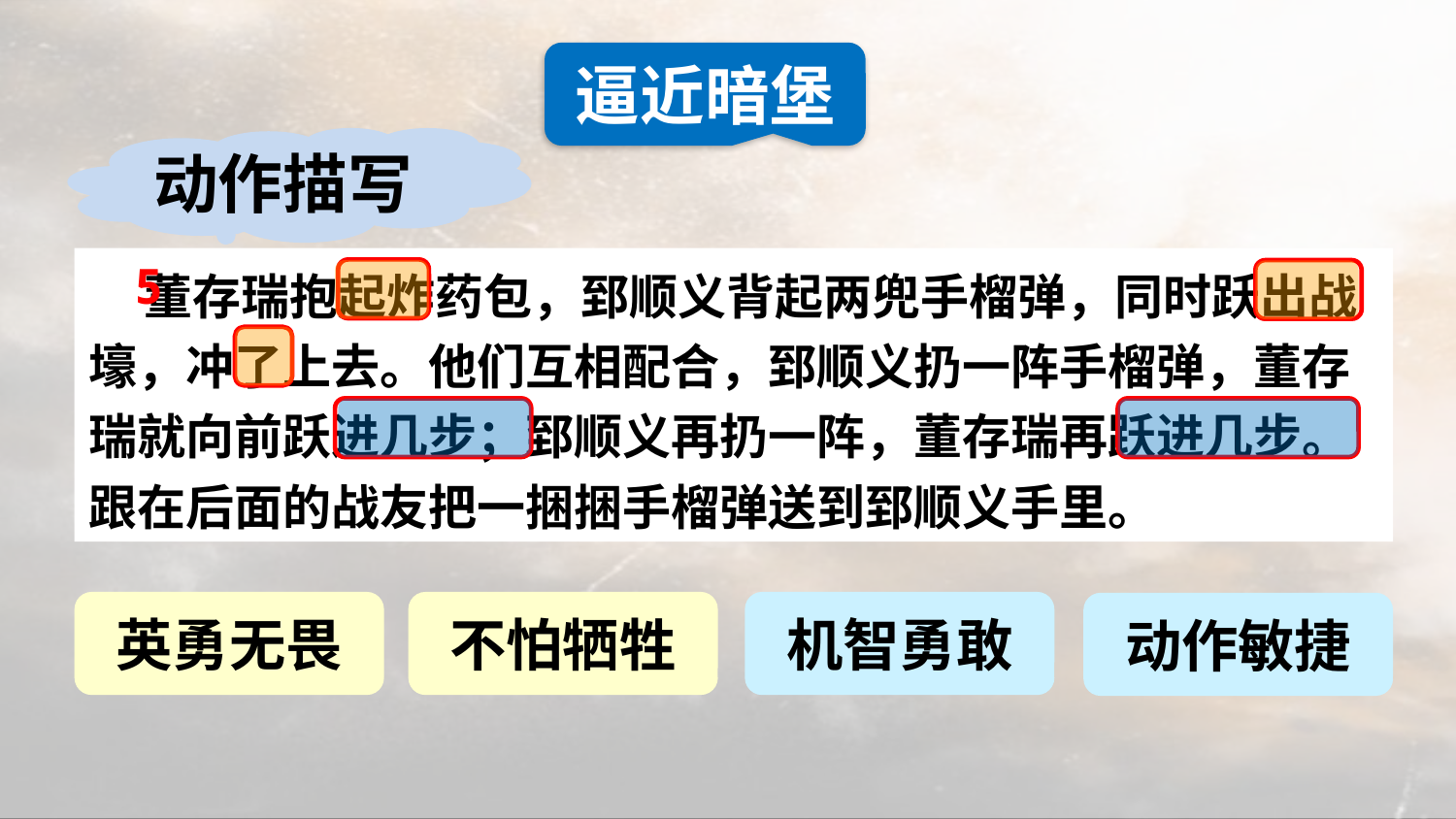

逼近暗堡
动作描写
    董存瑞抱起炸药包，郅顺义背起两兜手榴弹，同时跃出战壕，冲了上去。他们互相配合，郅顺义扔一阵手榴弹，董存瑞就向前跃进几步；郅顺义再扔一阵，董存瑞再跃进几步。跟在后面的战友把一捆捆手榴弹送到郅顺义手里。
5

英勇无畏
不怕牺牲
机智勇敢
动作敏捷